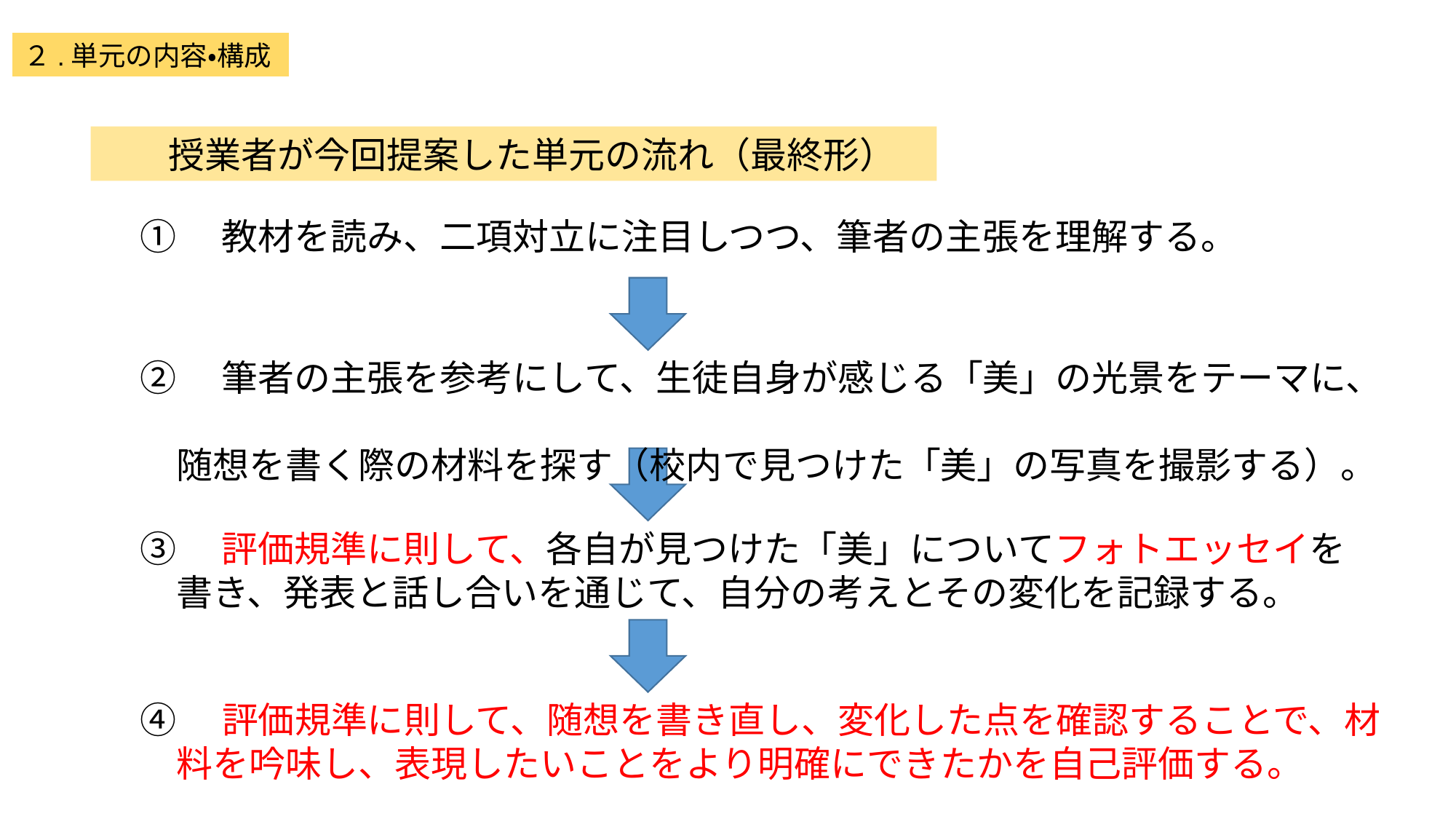

２.単元の内容・構成
　授業者が今回提案した単元の流れ（最終形）
①　教材を読み、二項対立に注目しつつ、筆者の主張を理解する。

②　筆者の主張を参考にして、生徒自身が感じる「美」の光景をテーマに、
　随想を書く際の材料を探す（校内で見つけた「美」の写真を撮影する）。

③　評価規準に則して、各自が見つけた「美」についてフォトエッセイを
　書き、発表と話し合いを通じて、自分の考えとその変化を記録する。

④　評価規準に則して、随想を書き直し、変化した点を確認することで、材
　料を吟味し、表現したいことをより明確にできたかを自己評価する。